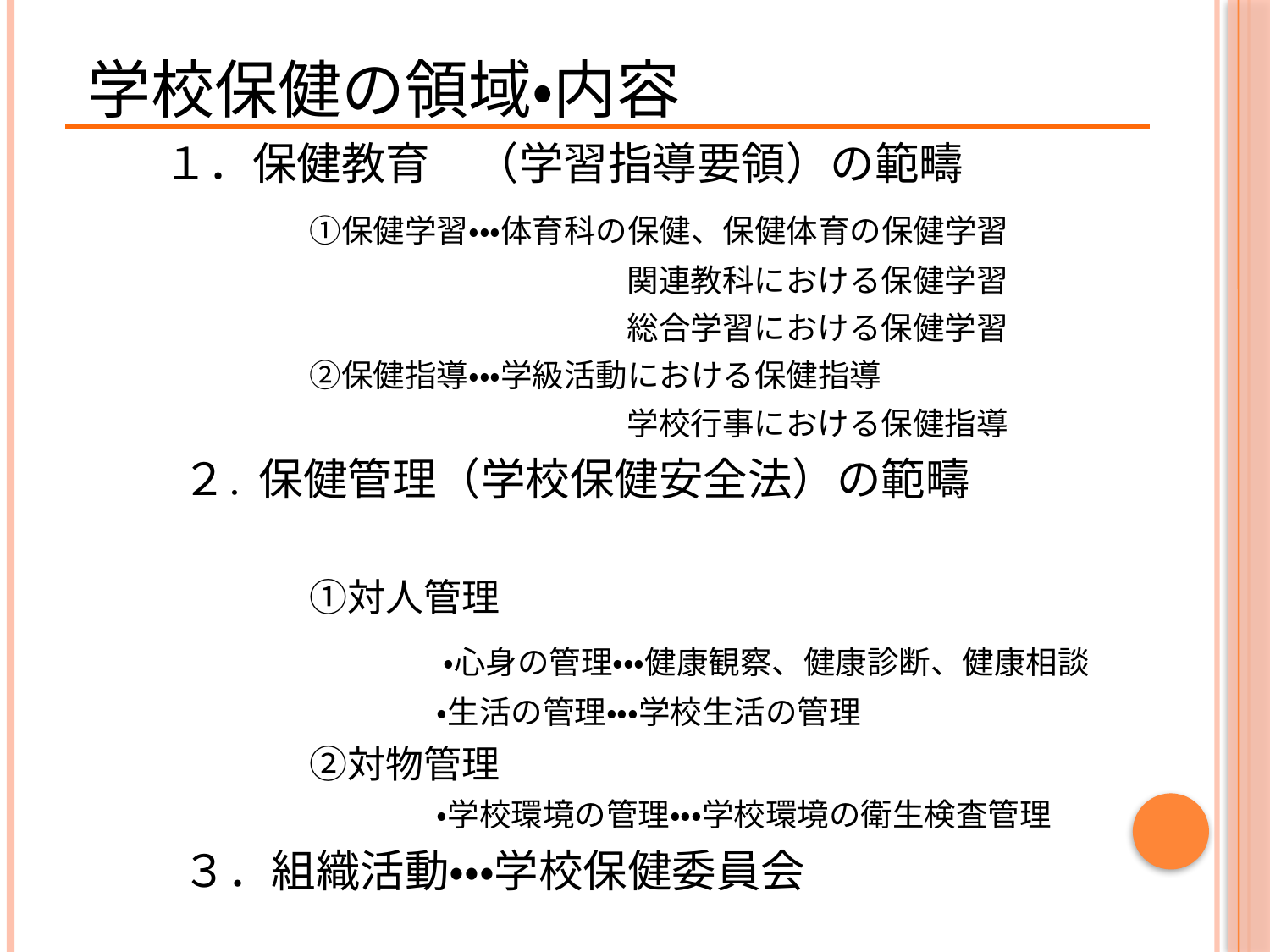

学校保健の領域・内容
　　１．保健教育　（学習指導要領）の範疇
　　　　　①保健学習・・・体育科の保健、保健体育の保健学習
　　　　　　　　　　　　　　　　　関連教科における保健学習
　　　　　　　　　　　　　　　　　総合学習における保健学習
　　　　　　　②保健指導・・・学級活動における保健指導
　　　　　　　　　　　　　　　　　学校行事における保健指導
　　　２．保健管理（学校保健安全法）の範疇
　　　　　①対人管理
　　　　　　　　・心身の管理・・・健康観察、健康診断、健康相談
　　　　　　　　　　　・生活の管理・・・学校生活の管理
　　　　　　　②対物管理
　　　　　　　　　　　・学校環境の管理・・・学校環境の衛生検査管理
　　　３．組織活動・・・学校保健委員会